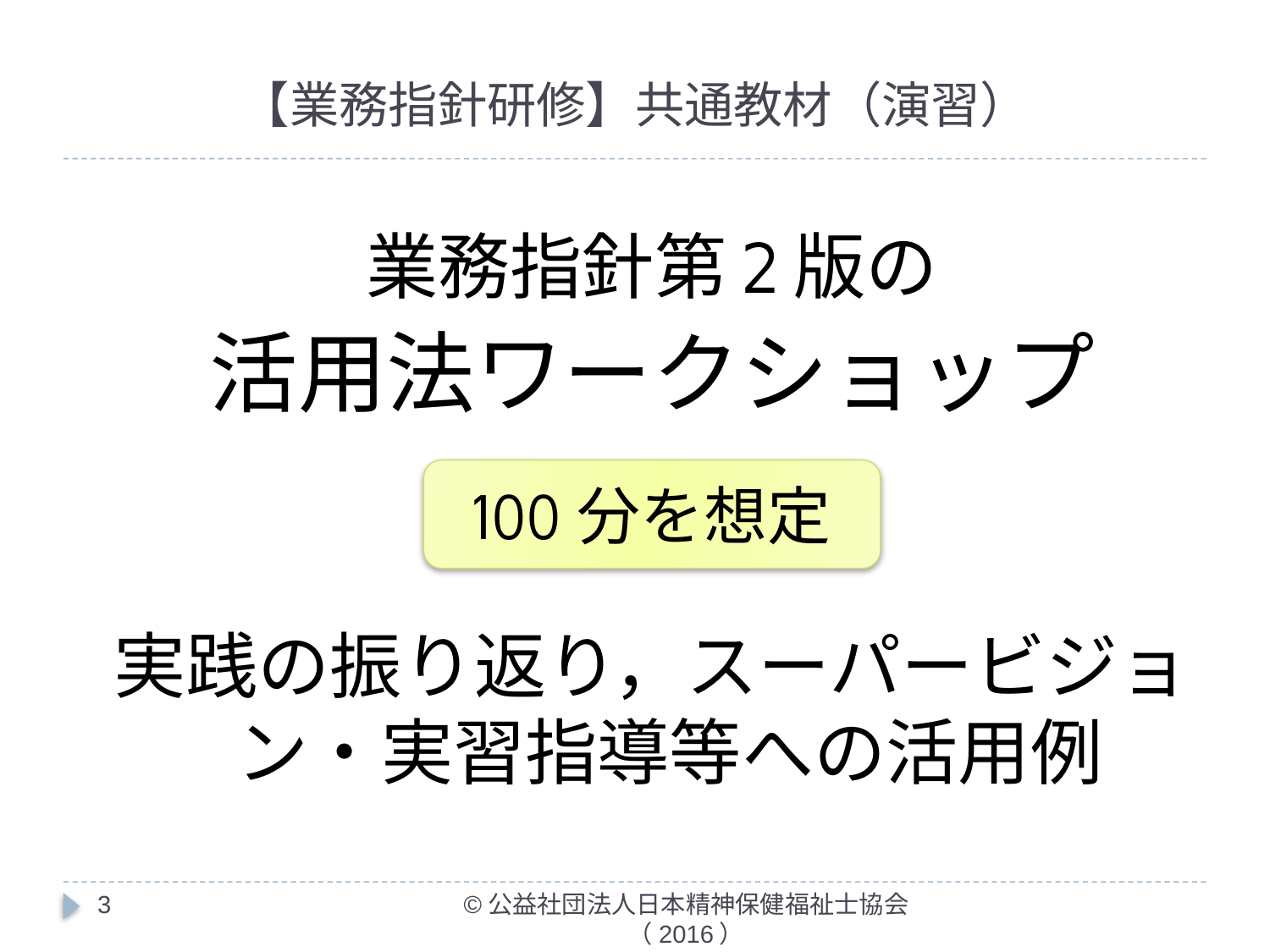

# 【業務指針研修】共通教材（演習）
業務指針第2版の
活用法ワークショップ

実践の振り返り，スーパービジョン・実習指導等への活用例

100分を想定
3
©公益社団法人日本精神保健福祉士協会（2016）